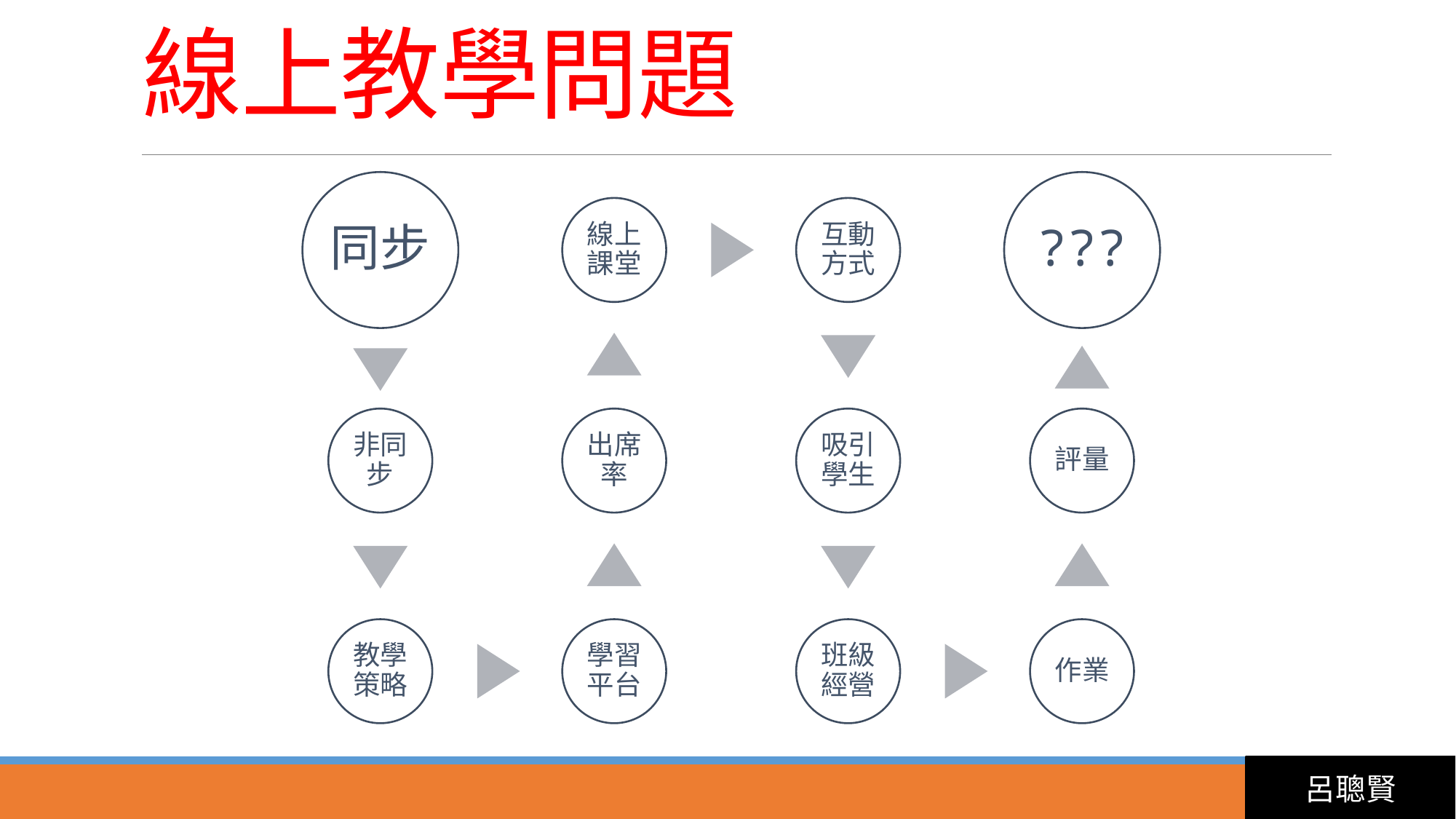

# 線上教學問題
同步
非同步
教學策略
學習平台
出席率
線上課堂
互動方式
吸引學生
班級經營
作業
評量
???